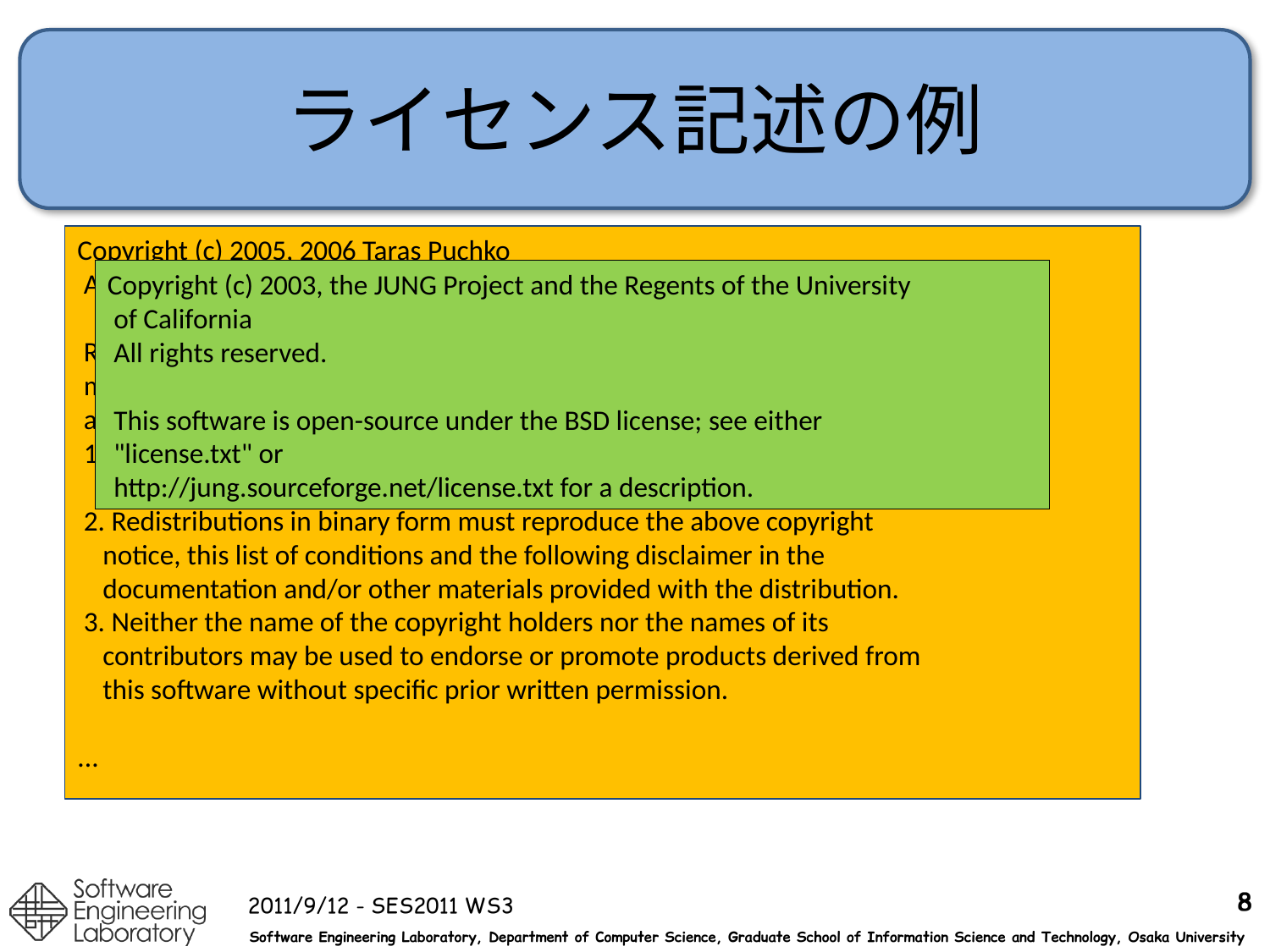

# ライセンス記述の例

Copyright (c) 2005, 2006 Taras Puchko
 All rights reserved.

 Redistribution and use in source and binary forms, with or without
 modification, are permitted provided that the following conditions
 are met:
 1. Redistributions of source code must retain the above copyright
    notice, this list of conditions and the following disclaimer.
 2. Redistributions in binary form must reproduce the above copyright
    notice, this list of conditions and the following disclaimer in the
    documentation and/or other materials provided with the distribution.
 3. Neither the name of the copyright holders nor the names of its
    contributors may be used to endorse or promote products derived from
    this software without specific prior written permission.

...
Copyright (c) 2003, the JUNG Project and the Regents of the University
 of California
 All rights reserved.

 This software is open-source under the BSD license; see either
 "license.txt" or
 http://jung.sourceforge.net/license.txt for a description.
8
2011/9/12 - SES2011 WS3